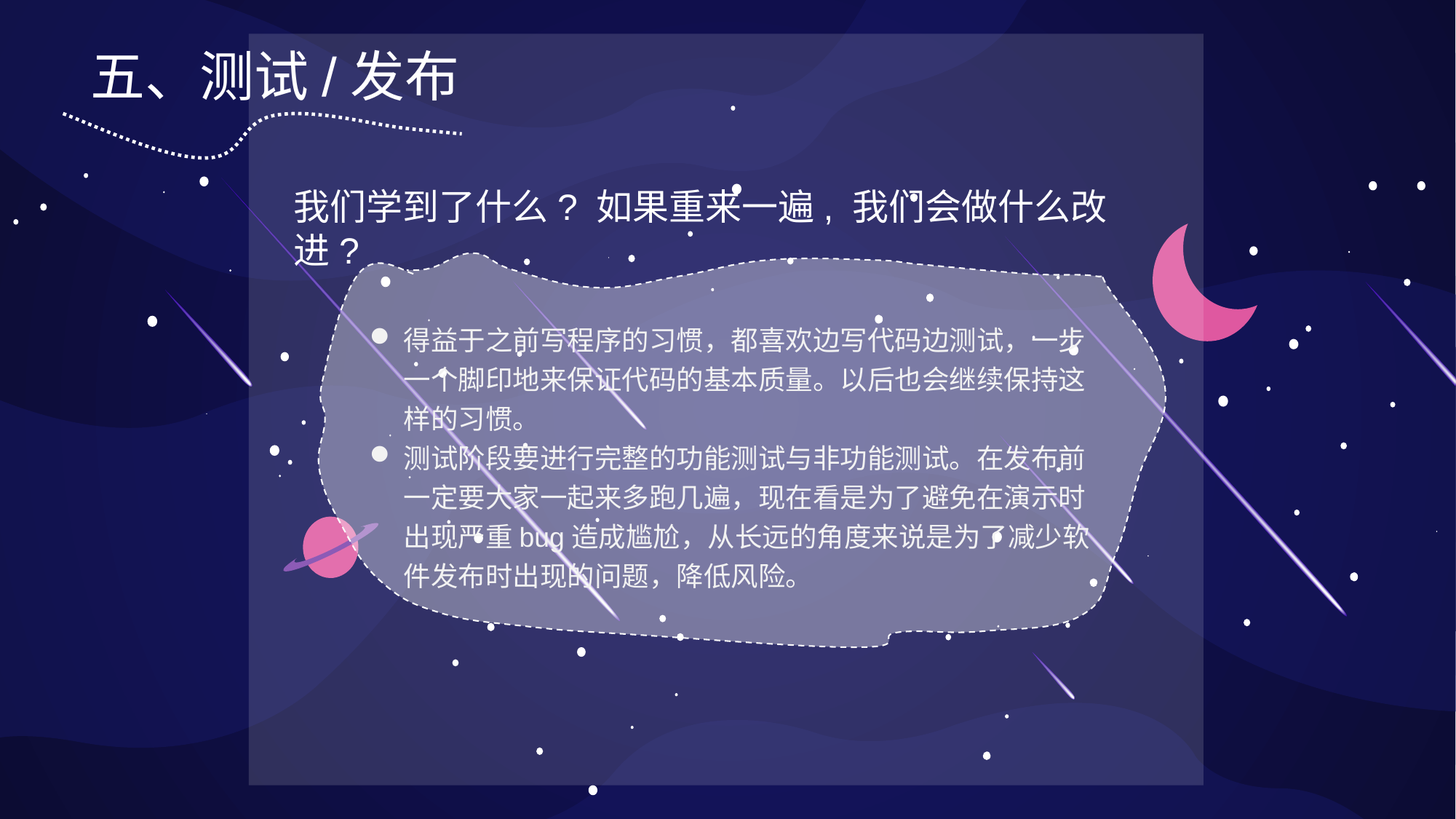

五、测试/发布

我们学到了什么? 如果重来一遍, 我们会做什么改进?

得益于之前写程序的习惯，都喜欢边写代码边测试，一步一个脚印地来保证代码的基本质量。以后也会继续保持这样的习惯。
测试阶段要进行完整的功能测试与非功能测试。在发布前一定要大家一起来多跑几遍，现在看是为了避免在演示时出现严重bug造成尴尬，从长远的角度来说是为了减少软件发布时出现的问题，降低风险。